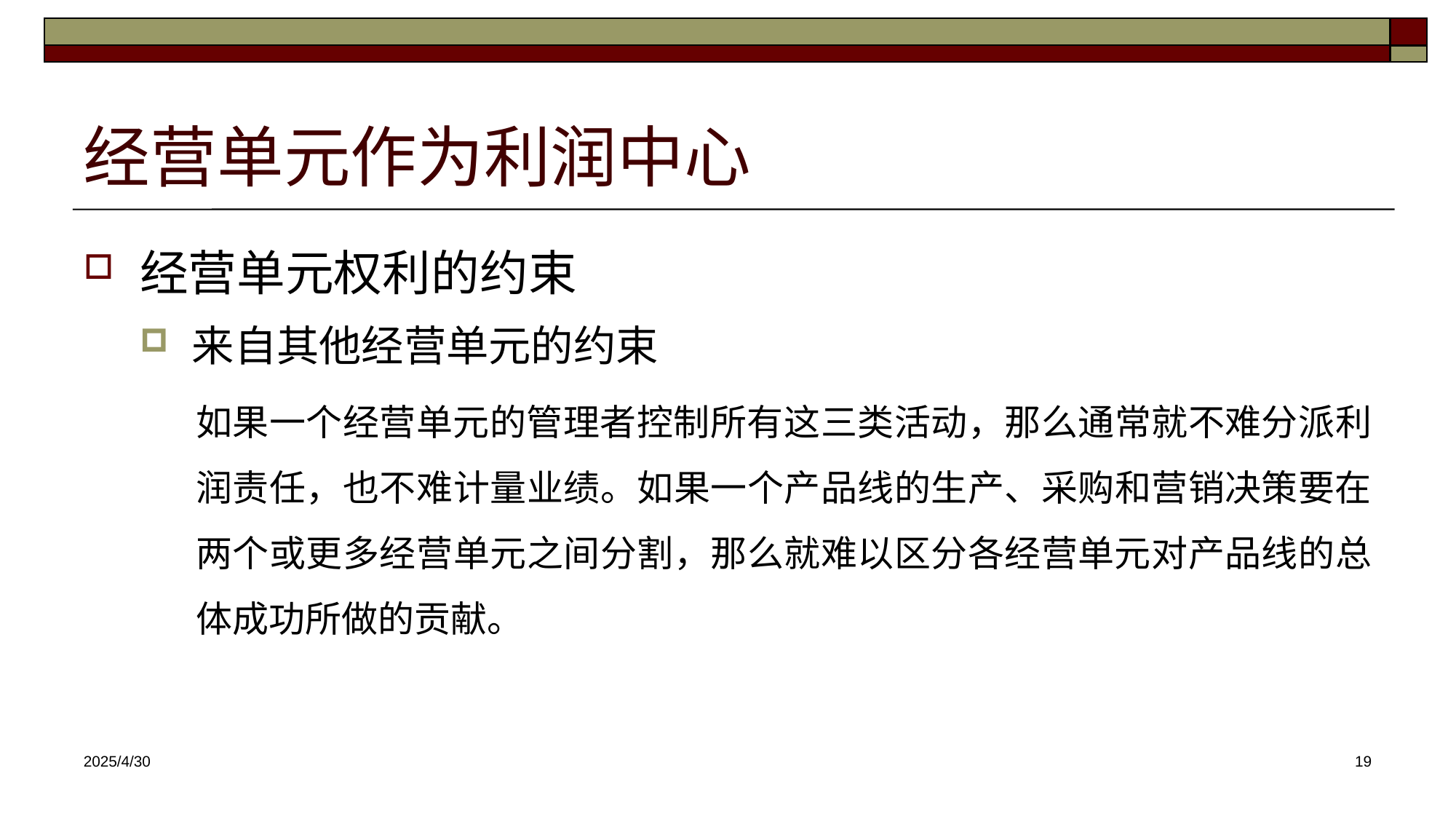

# 经营单元作为利润中心
经营单元权利的约束
来自其他经营单元的约束
如果一个经营单元的管理者控制所有这三类活动，那么通常就不难分派利润责任，也不难计量业绩。如果一个产品线的生产、采购和营销决策要在两个或更多经营单元之间分割，那么就难以区分各经营单元对产品线的总体成功所做的贡献。

2025/4/30
19